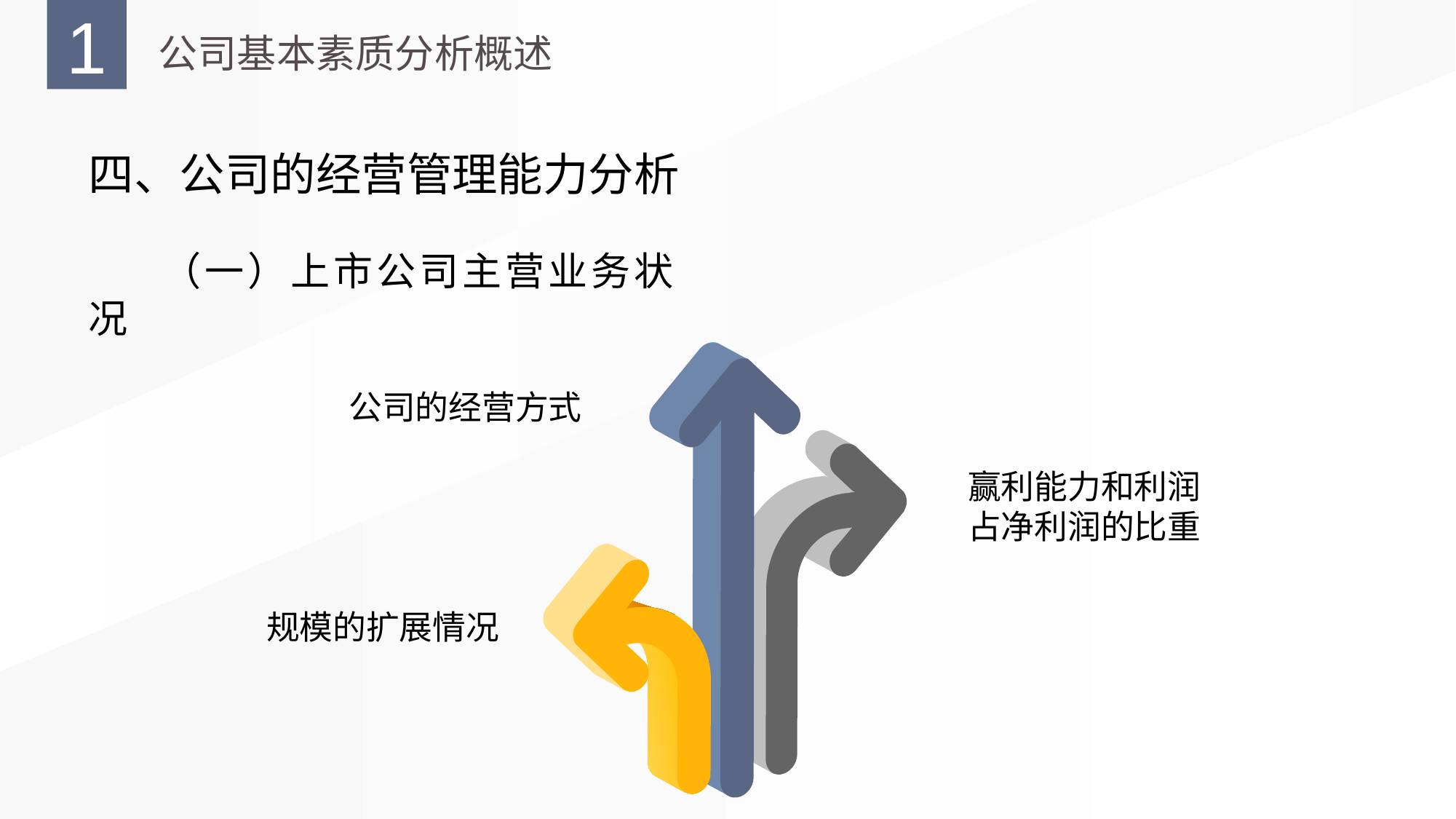

四、公司的经营管理能力分析
（一）上市公司主营业务状况

公司的经营方式
赢利能力和利润
占净利润的比重
规模的扩展情况